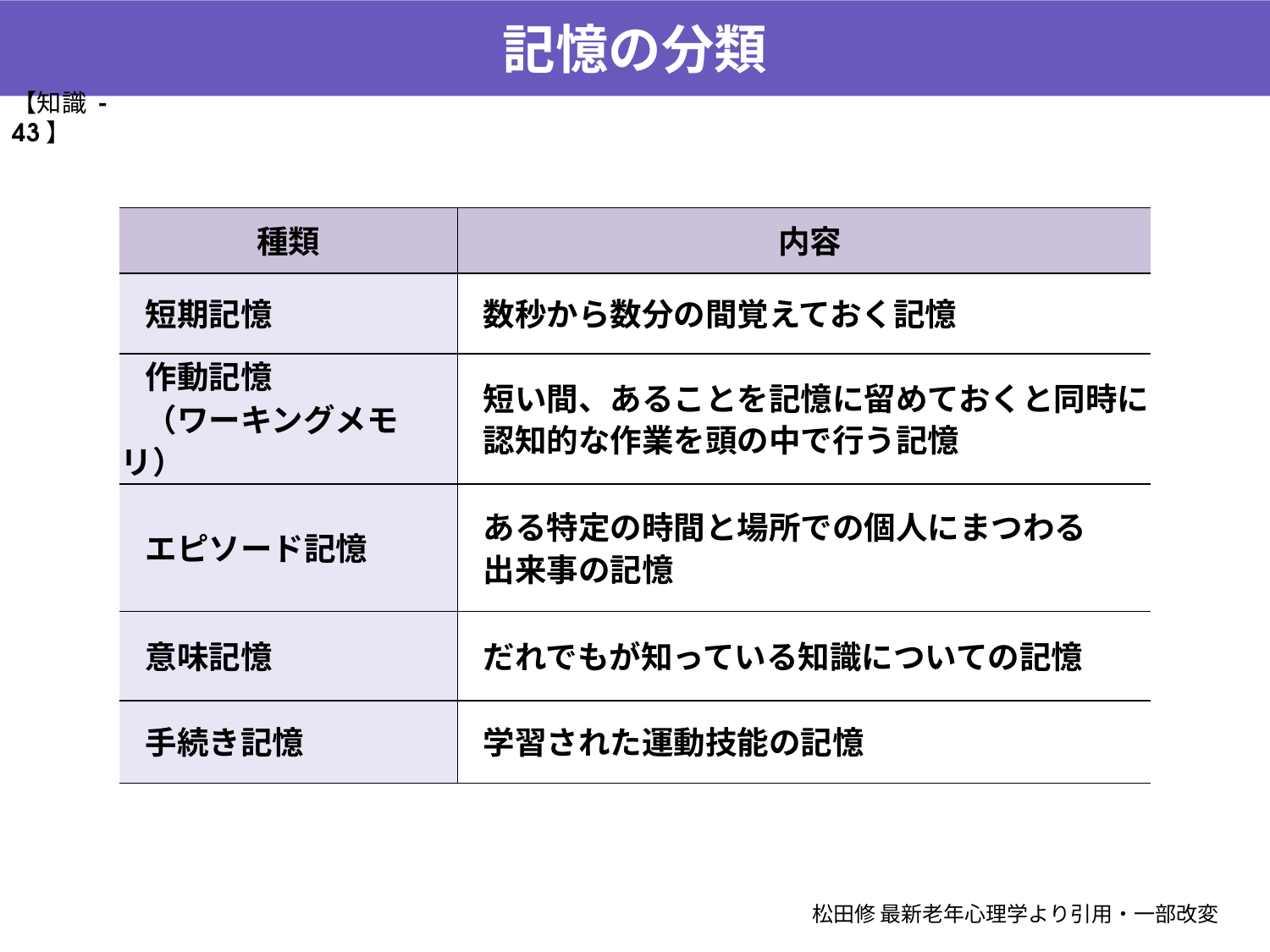

記憶の分類

【知識 -43】
| 種類 | 内容 |
| --- | --- |
| 短期記憶 | 数秒から数分の間覚えておく記憶 |
| 作動記憶 （ワーキングメモリ） | 短い間、あることを記憶に留めておくと同時に認知的な作業を頭の中で行う記憶 |
| エピソード記憶 | ある特定の時間と場所での個人にまつわる 出来事の記憶 |
| 意味記憶 | だれでもが知っている知識についての記憶 |
| 手続き記憶 | 学習された運動技能の記憶 |
松田修 最新老年心理学より引用・一部改変